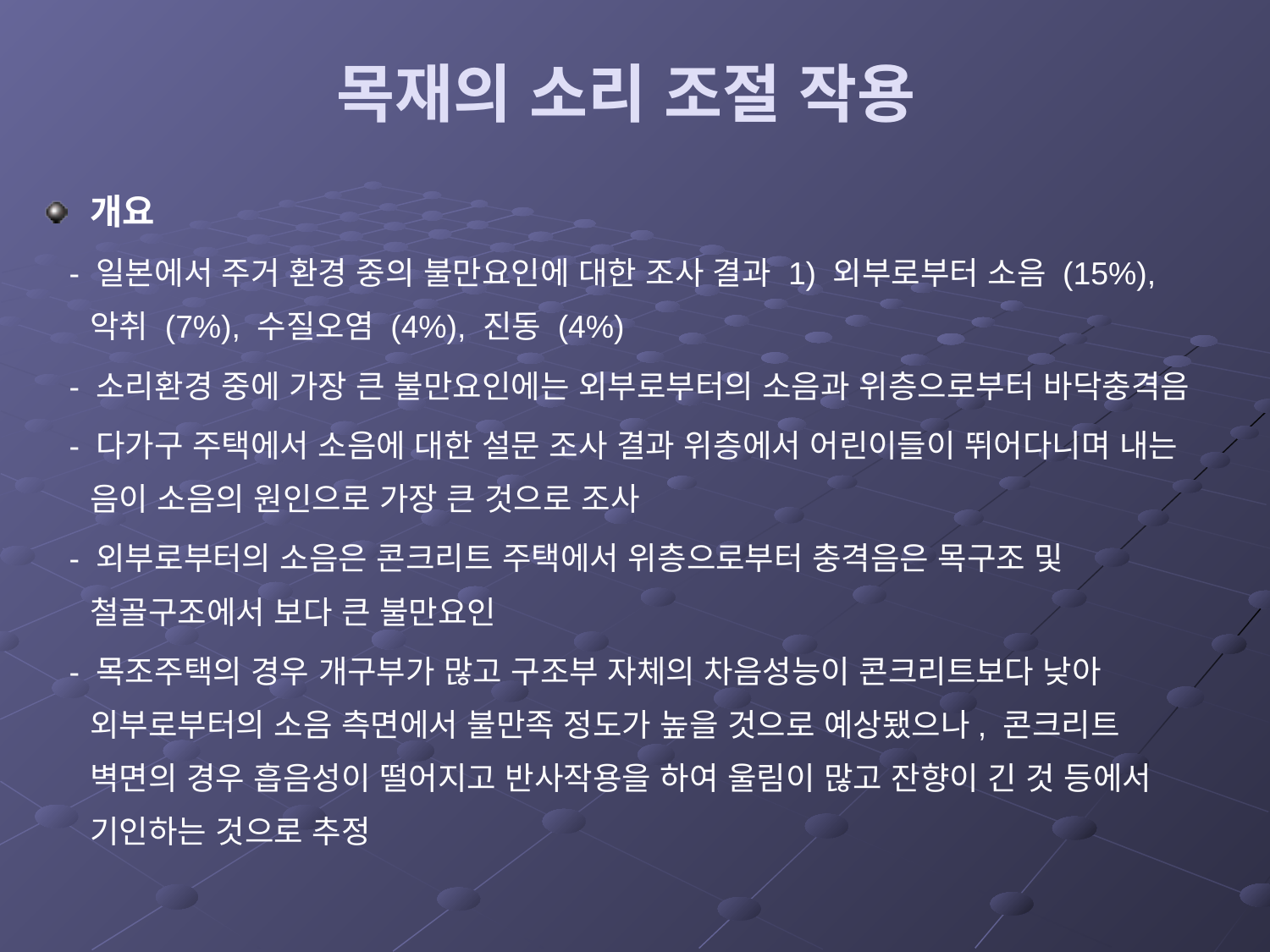

# 목재의 소리 조절 작용
개요
   - 일본에서 주거 환경 중의 불만요인에 대한 조사 결과 1) 외부로부터 소음 (15%), 악취 (7%), 수질오염 (4%), 진동 (4%)
   - 소리환경 중에 가장 큰 불만요인에는 외부로부터의 소음과 위층으로부터 바닥충격음
   - 다가구 주택에서 소음에 대한 설문 조사 결과 위층에서 어린이들이 뛰어다니며 내는 음이 소음의 원인으로 가장 큰 것으로 조사
   - 외부로부터의 소음은 콘크리트 주택에서 위층으로부터 충격음은 목구조 및 철골구조에서 보다 큰 불만요인
   - 목조주택의 경우 개구부가 많고 구조부 자체의 차음성능이 콘크리트보다 낮아 외부로부터의 소음 측면에서 불만족 정도가 높을 것으로 예상됐으나, 콘크리트 벽면의 경우 흡음성이 떨어지고 반사작용을 하여 울림이 많고 잔향이 긴 것 등에서 기인하는 것으로 추정